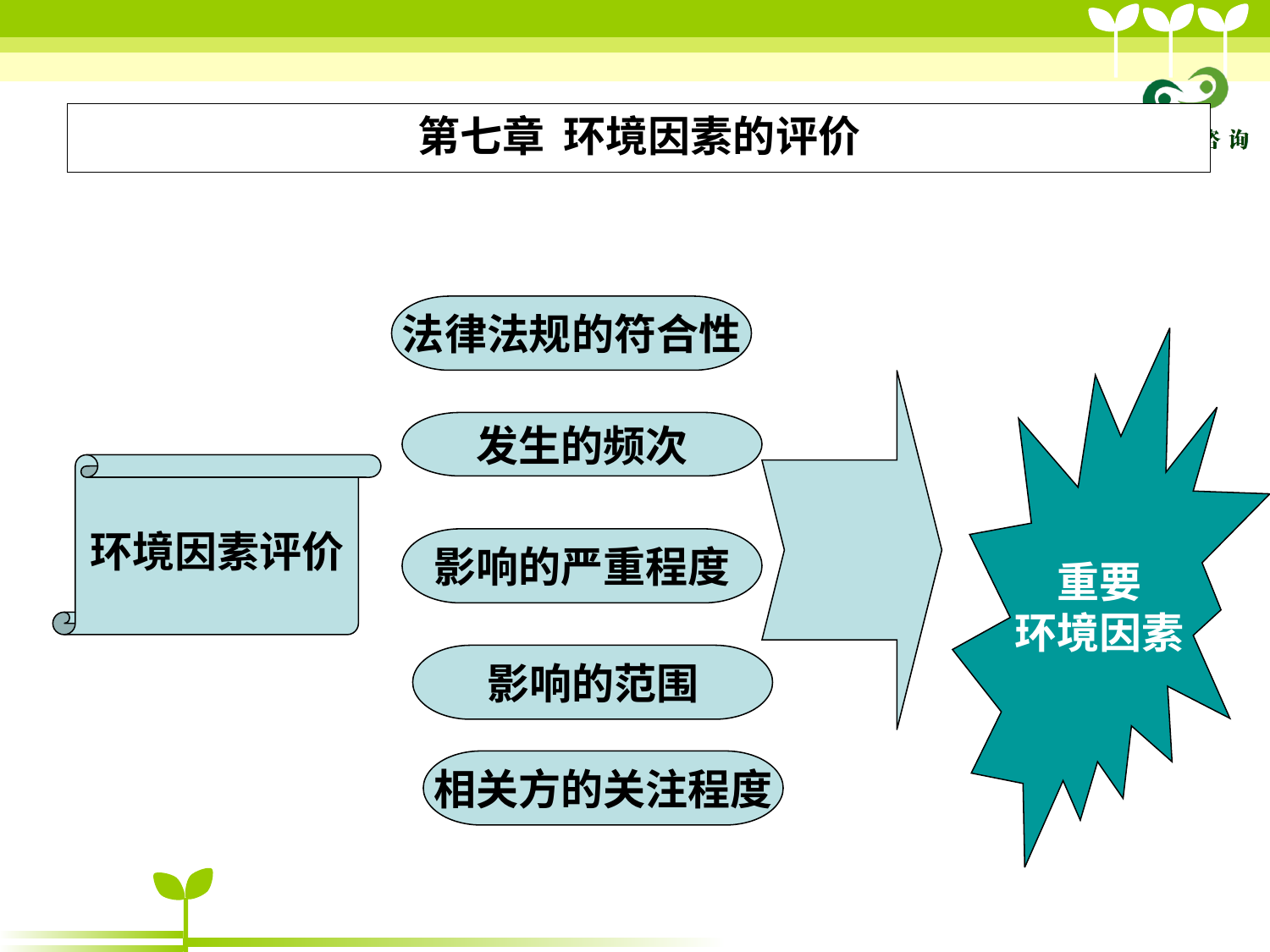

# 第七章  环境因素的评价
法律法规的符合性
重要
环境因素

发生的频次
环境因素评价
影响的严重程度
影响的范围
相关方的关注程度